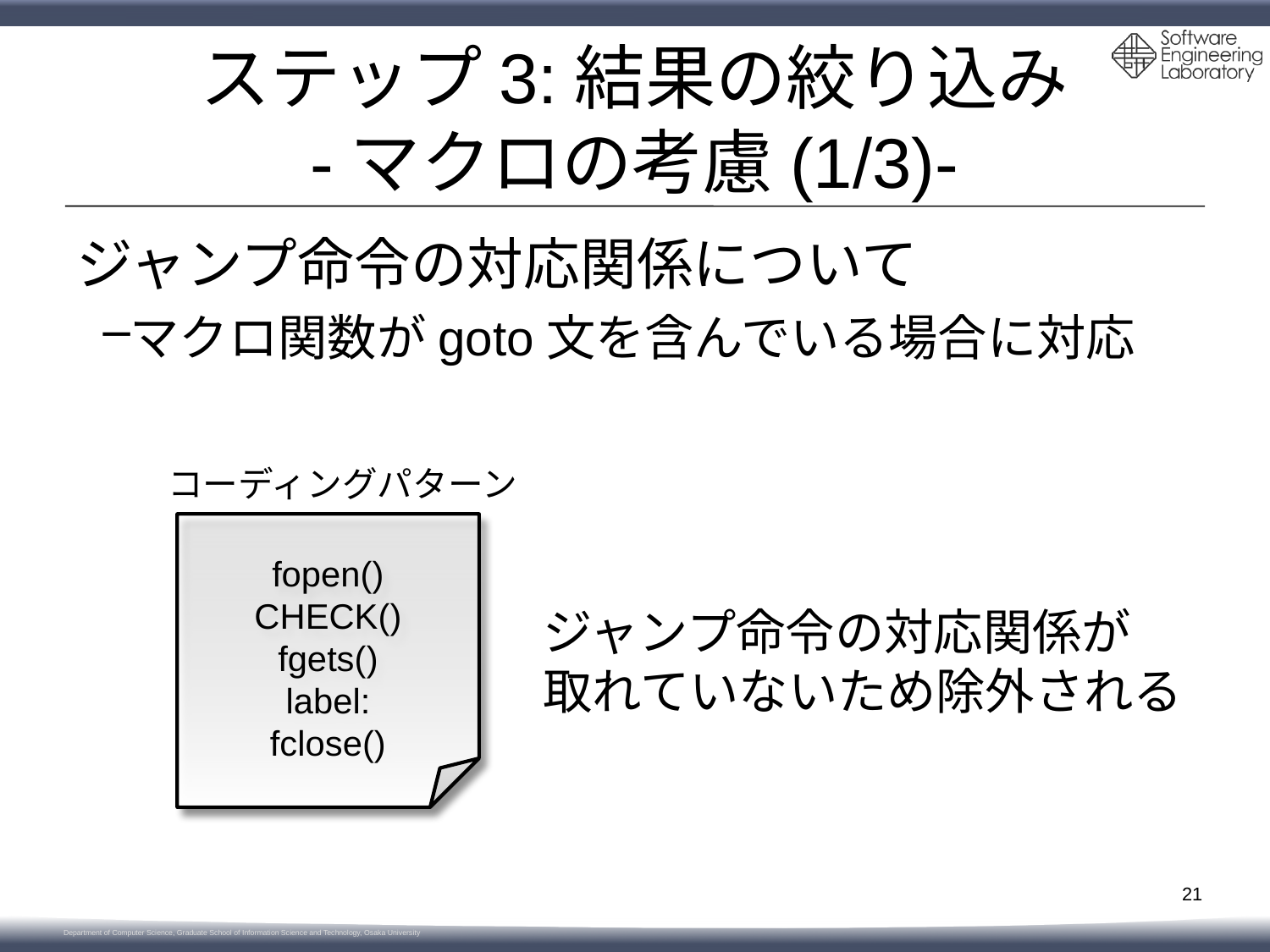

# ステップ3:結果の絞り込み -マクロの考慮(1/3)-
ジャンプ命令の対応関係について
マクロ関数がgoto文を含んでいる場合に対応
コーディングパターン

fopen()
CHECK()
fgets()
label:
fclose()

ジャンプ命令の対応関係が
取れていないため除外される
21